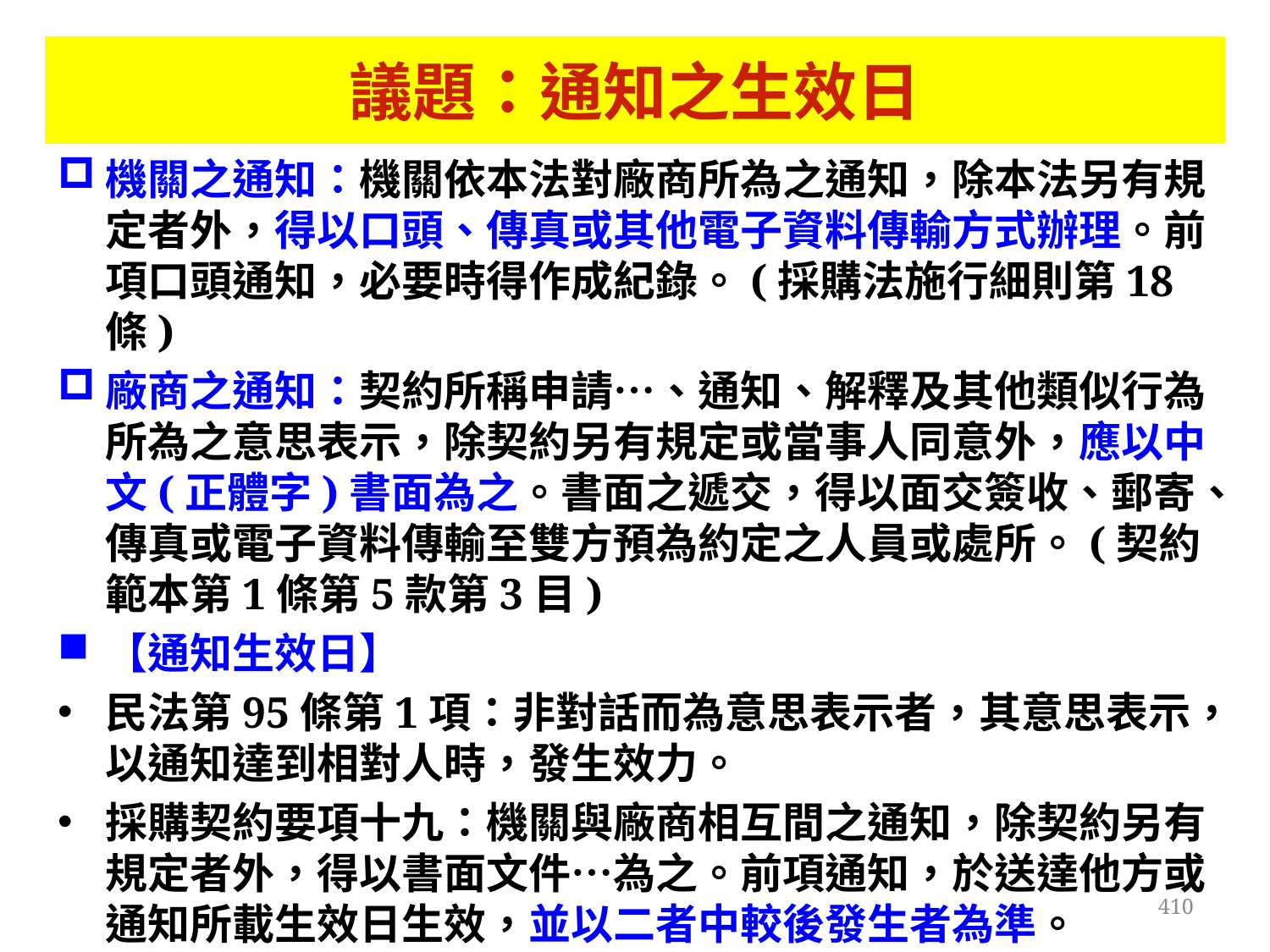

議題：通知之生效日
機關之通知：機關依本法對廠商所為之通知，除本法另有規定者外，得以口頭、傳真或其他電子資料傳輸方式辦理。前項口頭通知，必要時得作成紀錄。(採購法施行細則第18條)
廠商之通知：契約所稱申請…、通知、解釋及其他類似行為所為之意思表示，除契約另有規定或當事人同意外，應以中文(正體字)書面為之。書面之遞交，得以面交簽收、郵寄、傳真或電子資料傳輸至雙方預為約定之人員或處所。(契約範本第1條第5款第3目)
【通知生效日】
民法第95條第1項：非對話而為意思表示者，其意思表示，以通知達到相對人時，發生效力。
採購契約要項十九：機關與廠商相互間之通知，除契約另有規定者外，得以書面文件…為之。前項通知，於送達他方或通知所載生效日生效，並以二者中較後發生者為準。

410